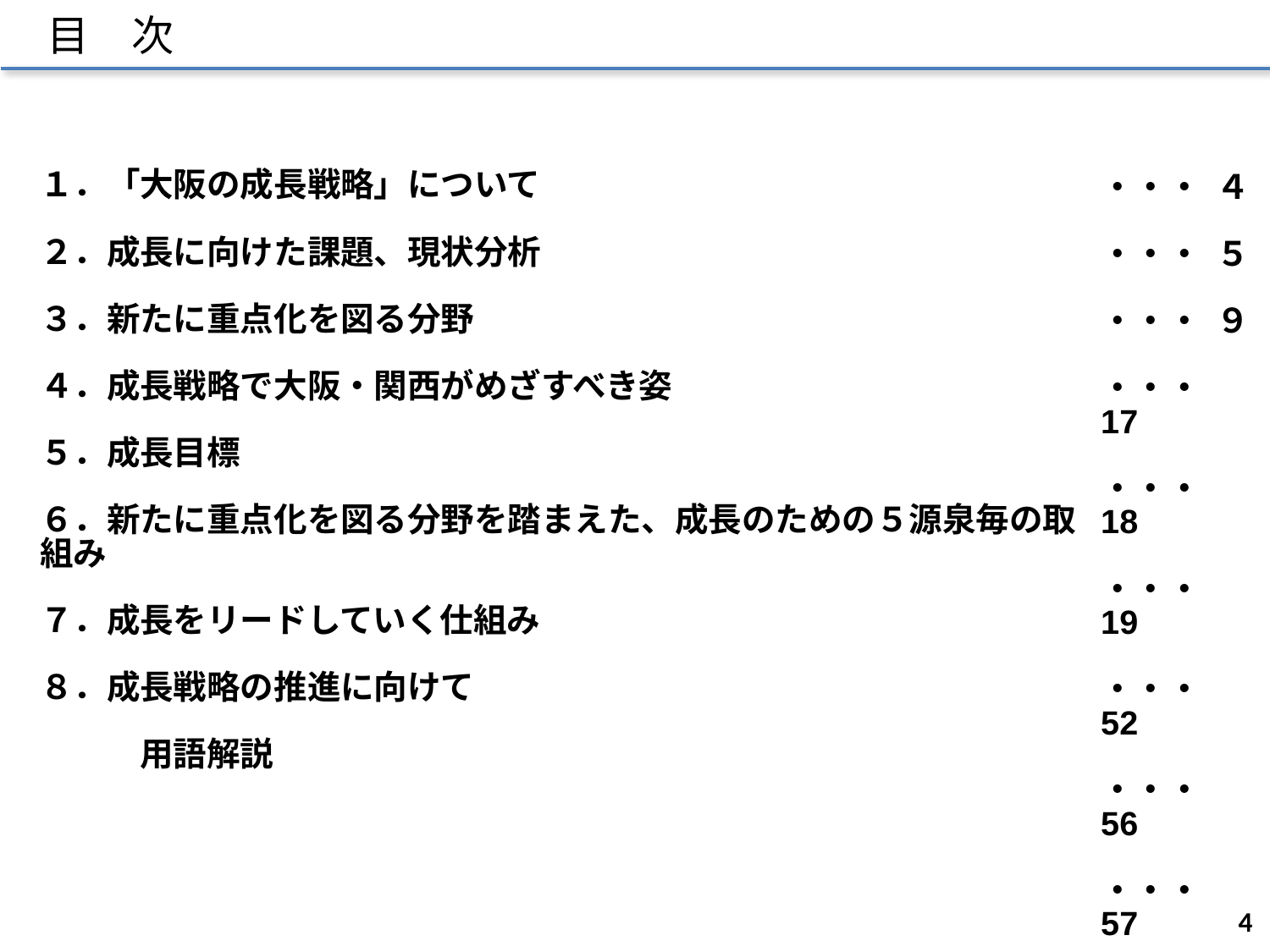

目　次
１．「大阪の成長戦略」について

２．成長に向けた課題、現状分析

３．新たに重点化を図る分野

４．成長戦略で大阪・関西がめざすべき姿

５．成長目標

６．新たに重点化を図る分野を踏まえた、成長のための５源泉毎の取組み

７．成長をリードしていく仕組み

８．成長戦略の推進に向けて

　　　用語解説
・・・  ４

・・・  ５

・・・  ９

・・・  17

・・・  18

・・・  19

・・・  52

・・・  56

・・・  57
4